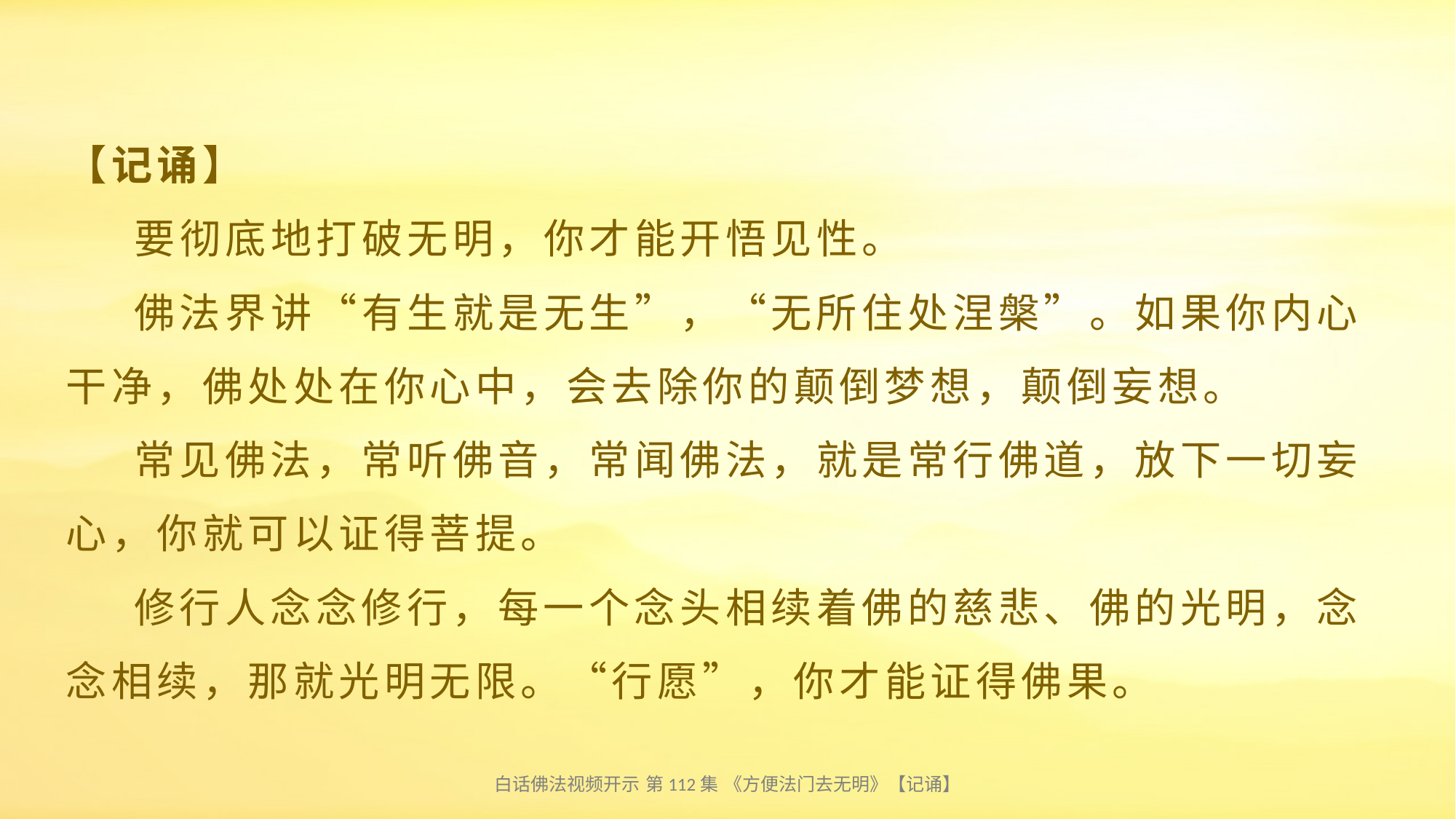

# 【记诵】 要彻底地打破无明，你才能开悟见性。 佛法界讲“有生就是无生”，“无所住处涅槃”。如果你内心干净，佛处处在你心中，会去除你的颠倒梦想，颠倒妄想。 常见佛法，常听佛音，常闻佛法，就是常行佛道，放下一切妄心，你就可以证得菩提。 修行人念念修行，每一个念头相续着佛的慈悲、佛的光明，念念相续，那就光明无限。“行愿”，你才能证得佛果。
白话佛法视频开示 第112集 《方便法门去无明》【记诵】